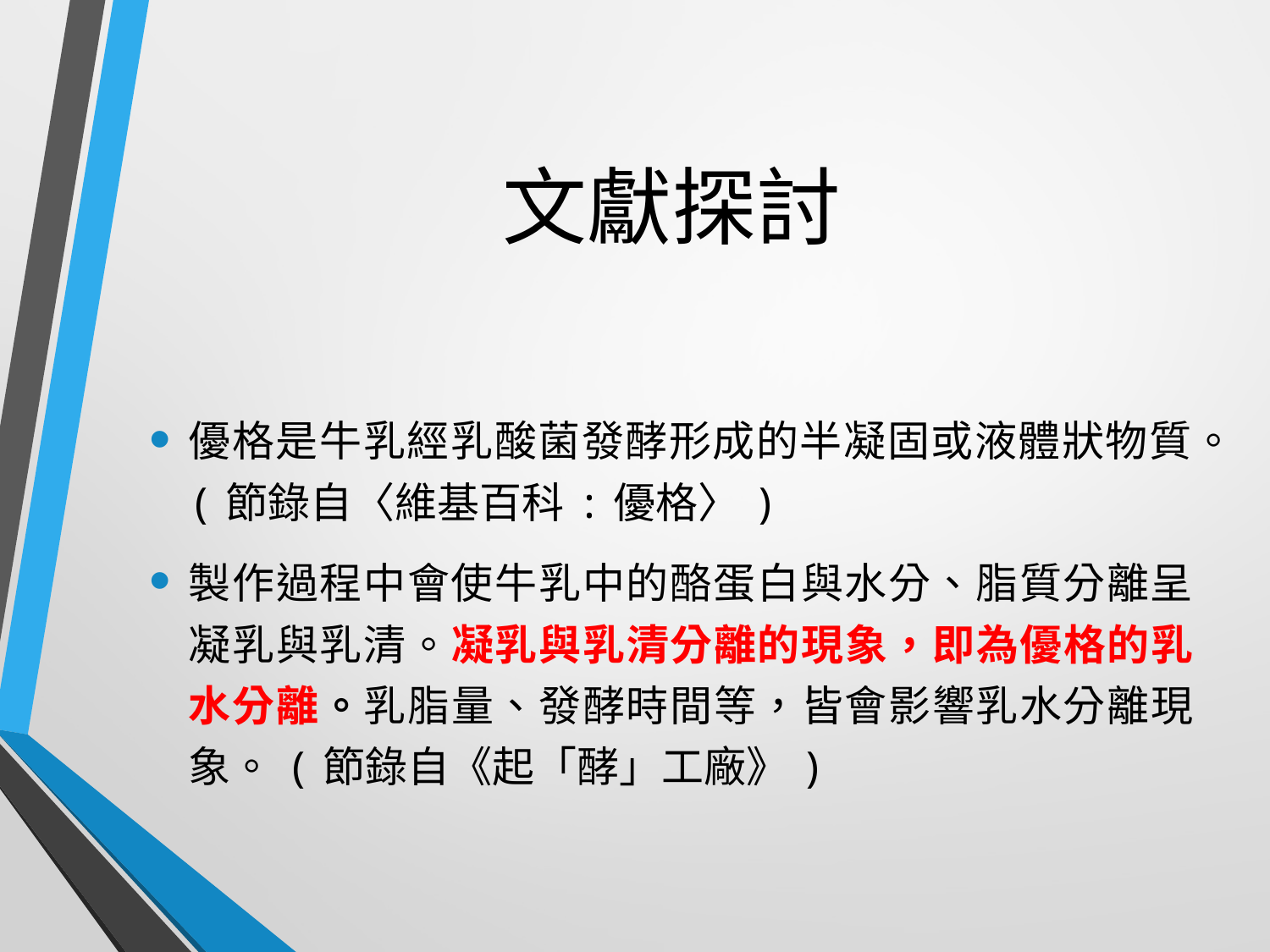

# 文獻探討
優格是牛乳經乳酸菌發酵形成的半凝固或液體狀物質。(節錄自〈維基百科:優格〉)
製作過程中會使牛乳中的酪蛋白與水分、脂質分離呈凝乳與乳清。凝乳與乳清分離的現象，即為優格的乳水分離。乳脂量、發酵時間等，皆會影響乳水分離現象。(節錄自《起「酵」工廠》)